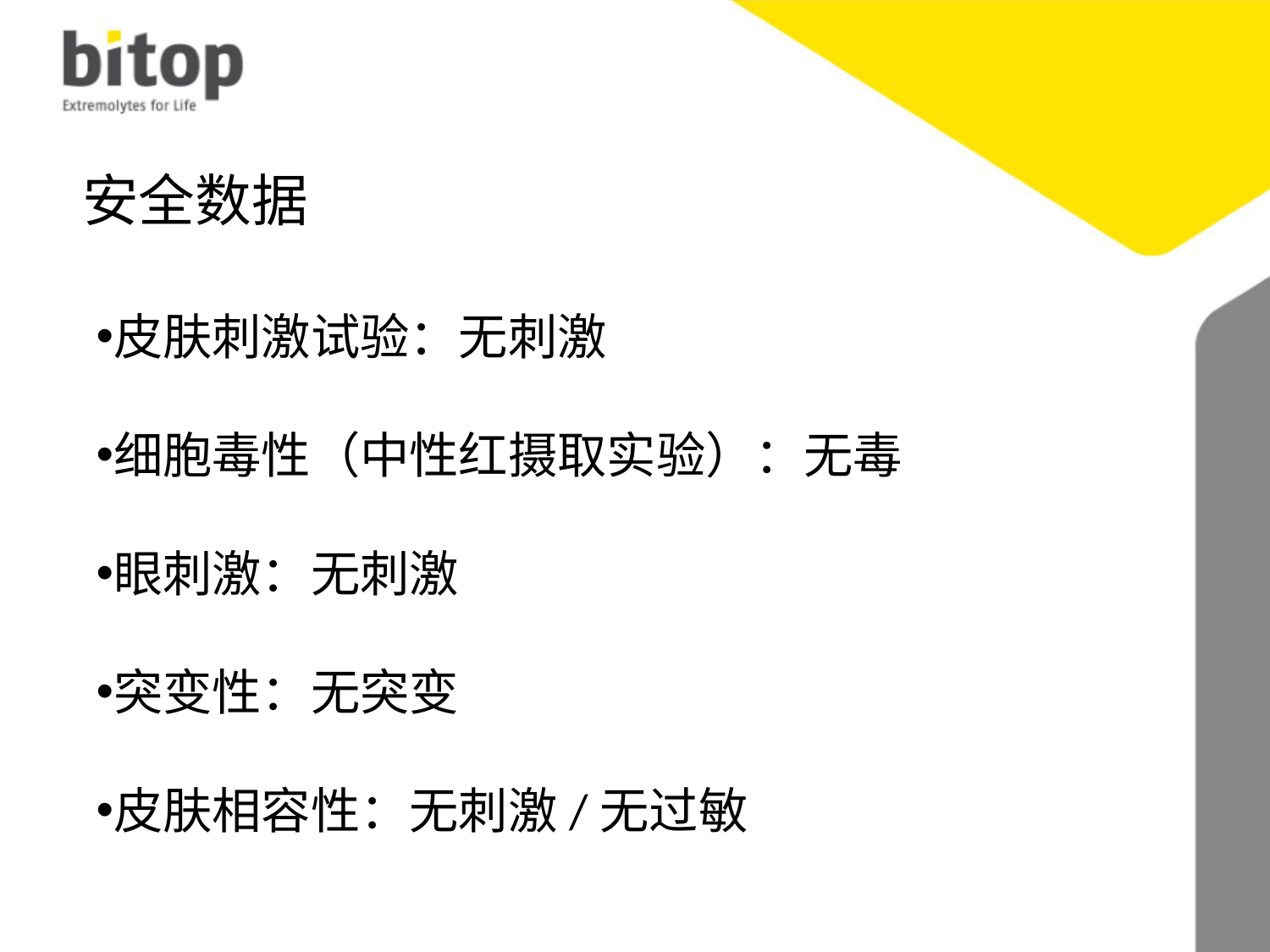

# 安全数据
皮肤刺激试验：无刺激

细胞毒性（中性红摄取实验）：无毒

眼刺激：无刺激

突变性：无突变

皮肤相容性：无刺激/无过敏